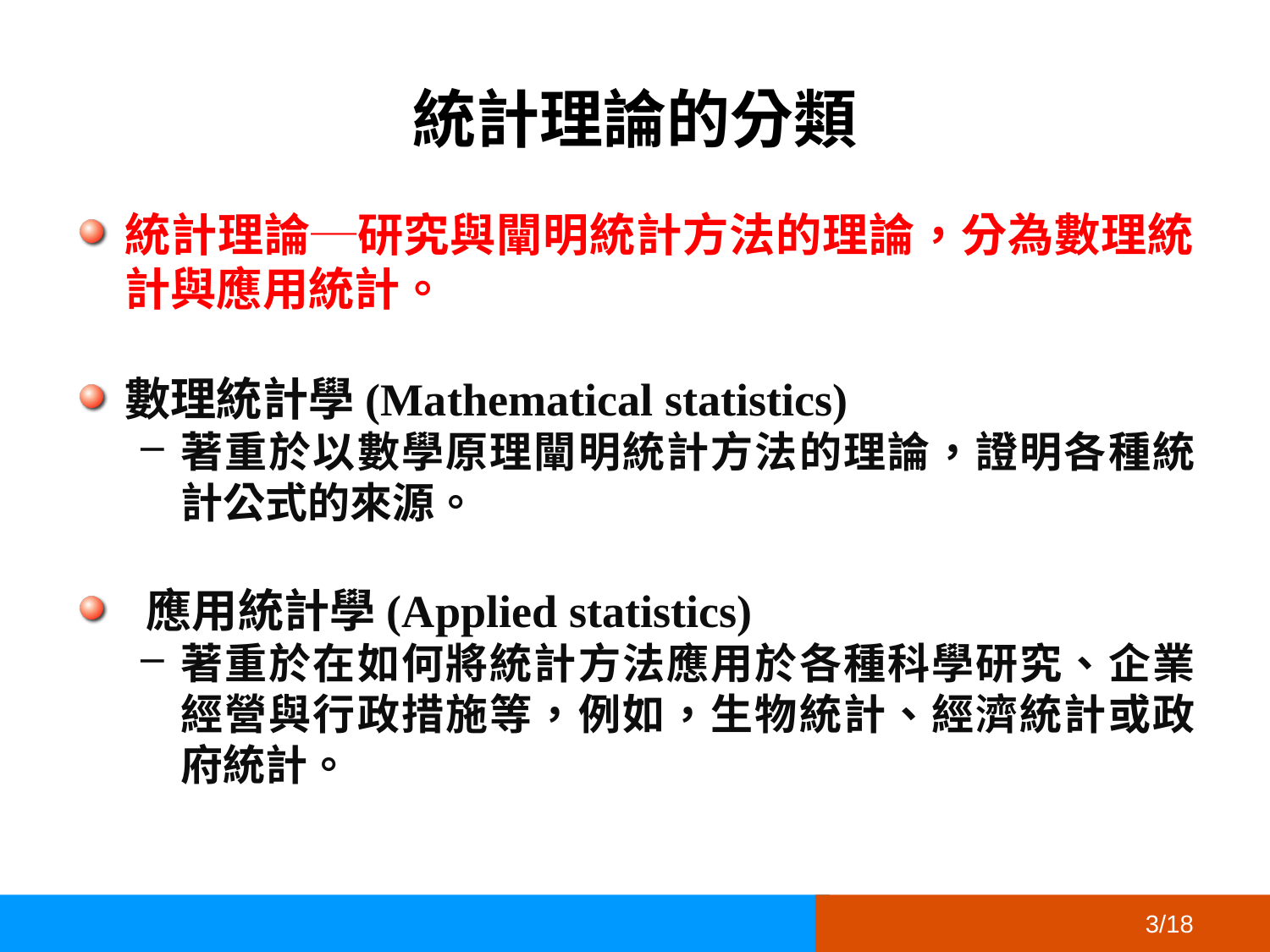

# 統計理論的分類
統計理論─研究與闡明統計方法的理論，分為數理統計與應用統計。

數理統計學(Mathematical statistics)
著重於以數學原理闡明統計方法的理論，證明各種統計公式的來源。

 應用統計學(Applied statistics)
著重於在如何將統計方法應用於各種科學研究、企業經營與行政措施等，例如，生物統計、經濟統計或政府統計。
3/18